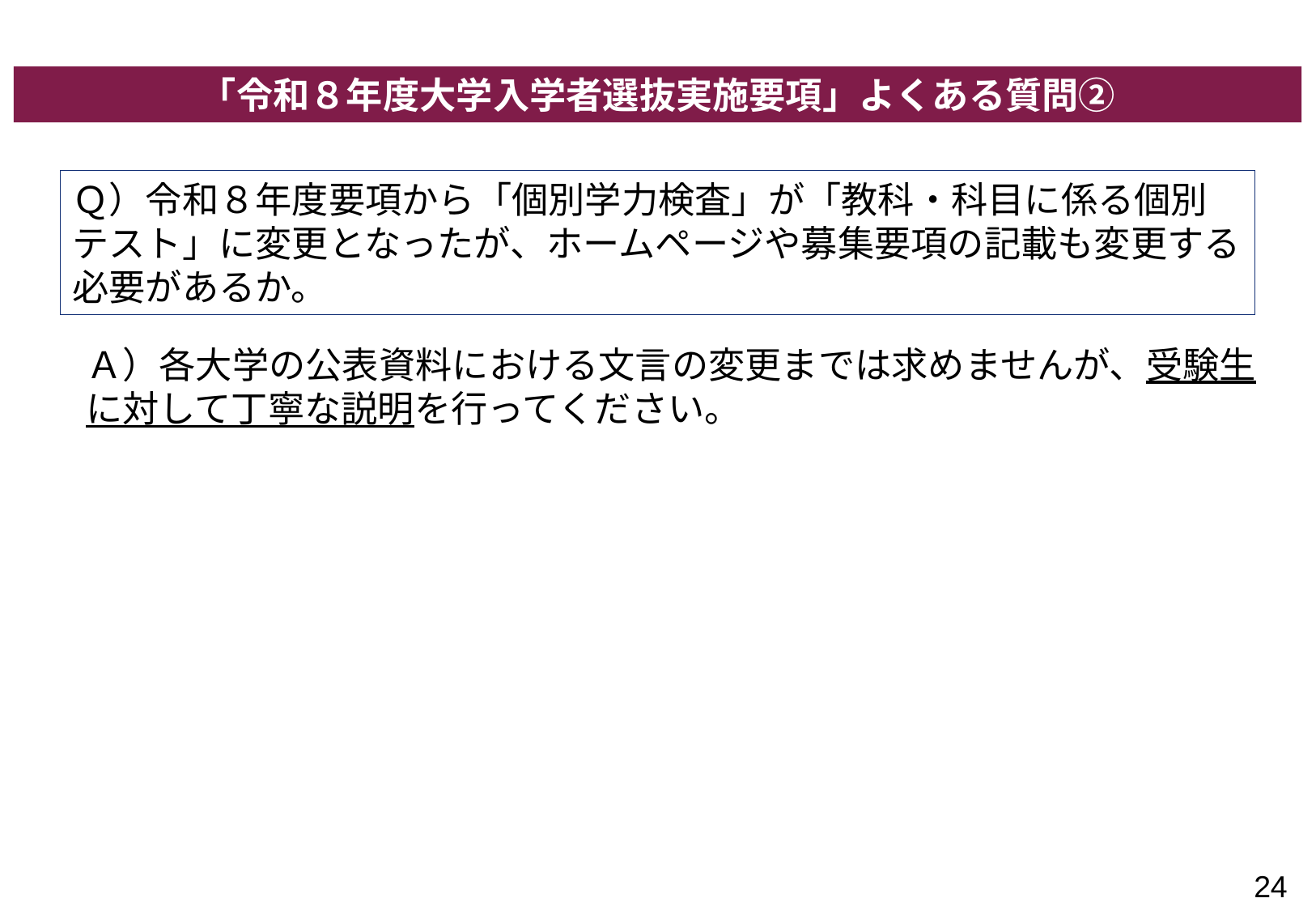

「令和８年度大学入学者選抜実施要項」よくある質問②
Ｑ）令和８年度要項から「個別学力検査」が「教科・科目に係る個別テスト」に変更となったが、ホームページや募集要項の記載も変更する必要があるか。
Ａ）各大学の公表資料における文言の変更までは求めませんが、受験生に対して丁寧な説明を行ってください。
24